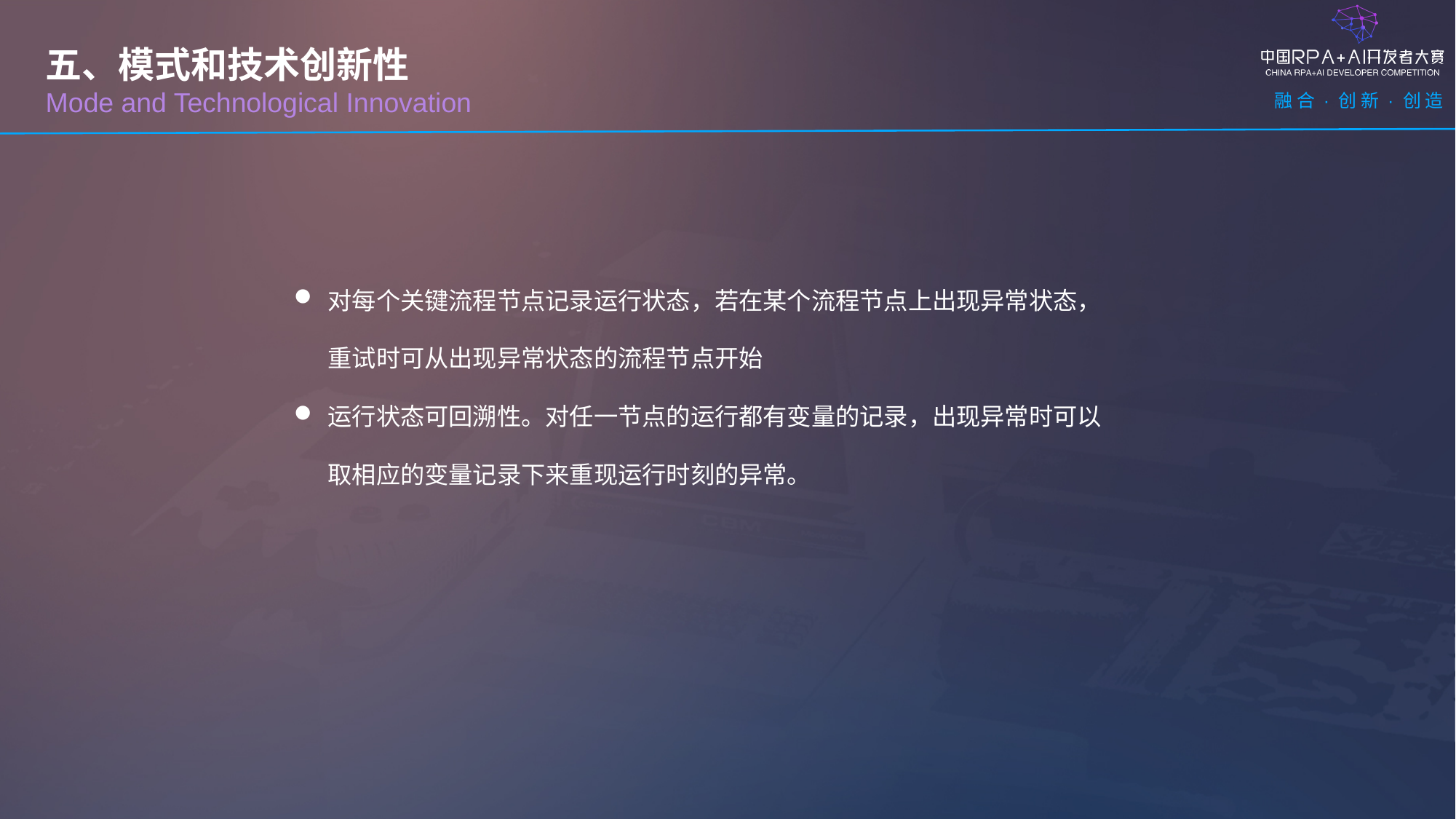

五、模式和技术创新性
Mode and Technological Innovation
对每个关键流程节点记录运行状态，若在某个流程节点上出现异常状态，重试时可从出现异常状态的流程节点开始
运行状态可回溯性。对任一节点的运行都有变量的记录，出现异常时可以取相应的变量记录下来重现运行时刻的异常。